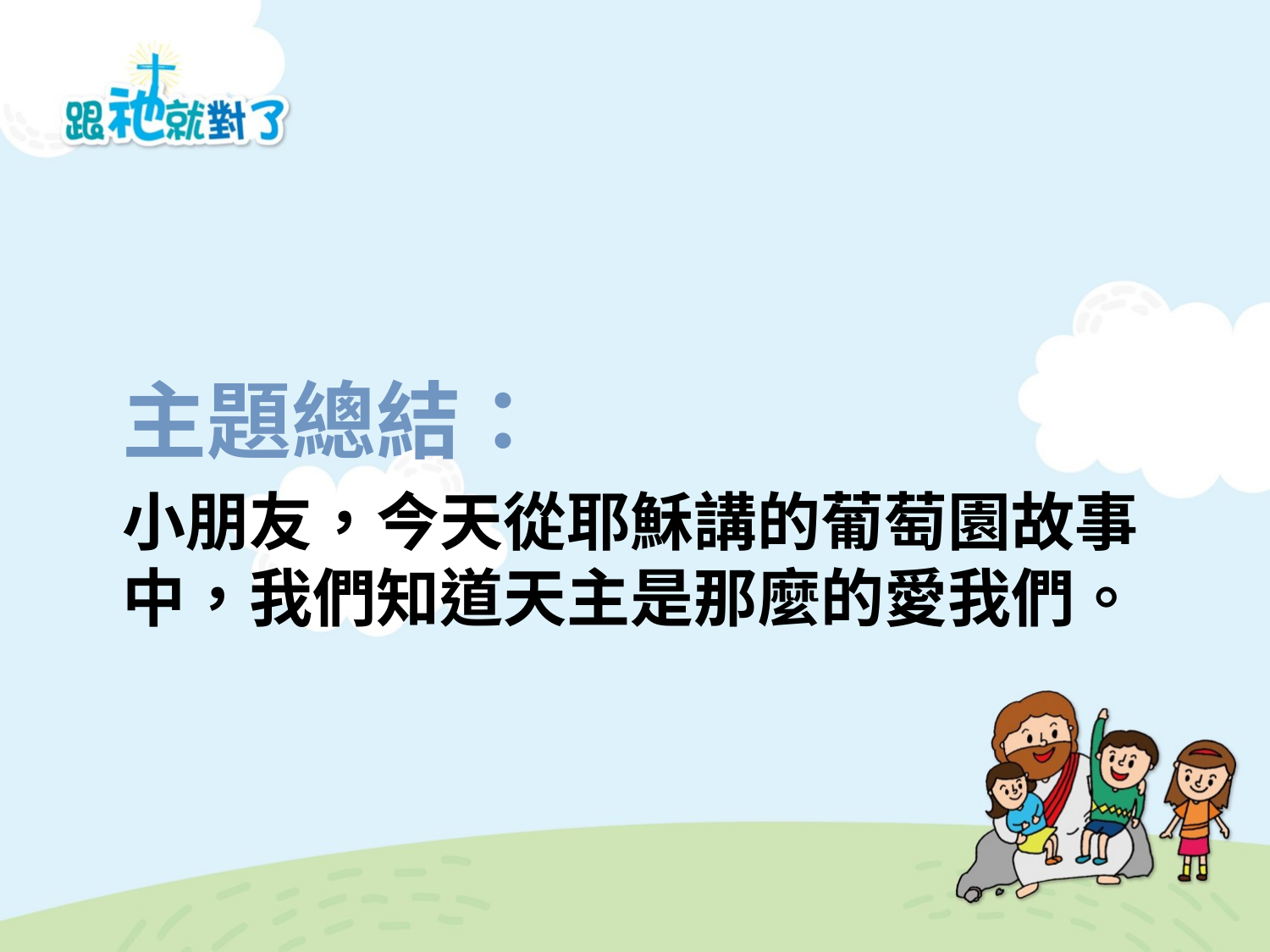

主題總結：
小朋友，今天從耶穌講的葡萄園故事中，我們知道天主是那麼的愛我們。